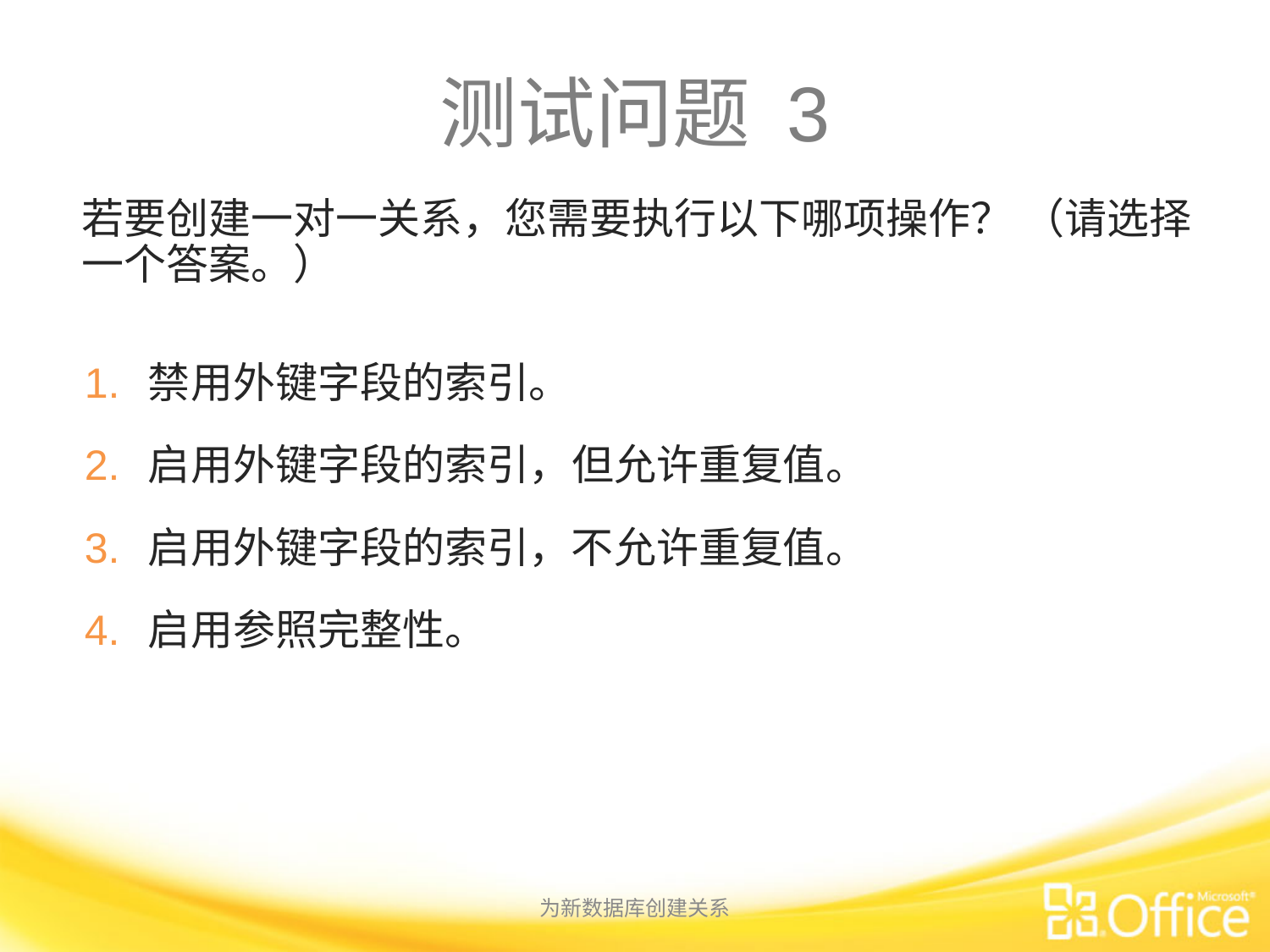

# 测试问题 3
若要创建一对一关系，您需要执行以下哪项操作？ （请选择一个答案。）
禁用外键字段的索引。
启用外键字段的索引，但允许重复值。
启用外键字段的索引，不允许重复值。
启用参照完整性。
为新数据库创建关系